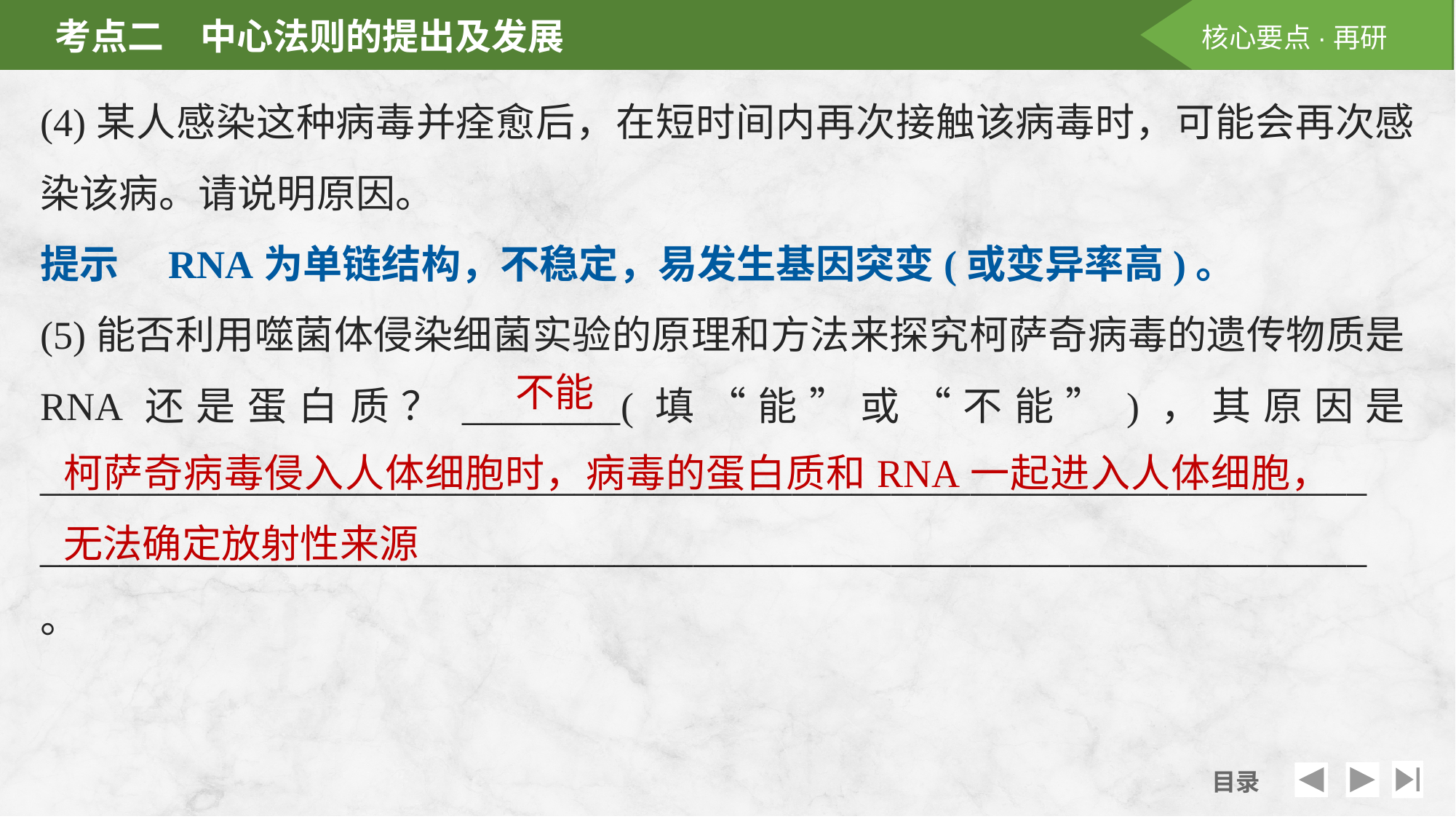

(4)某人感染这种病毒并痊愈后，在短时间内再次接触该病毒时，可能会再次感染该病。请说明原因。
提示　RNA为单链结构，不稳定，易发生基因突变(或变异率高)。
(5)能否利用噬菌体侵染细菌实验的原理和方法来探究柯萨奇病毒的遗传物质是RNA还是蛋白质？________(填“能”或“不能”)，其原因是___________________________________________________________________
___________________________________________________________________。
不能
柯萨奇病毒侵入人体细胞时，病毒的蛋白质和RNA一起进入人体细胞，无法确定放射性来源